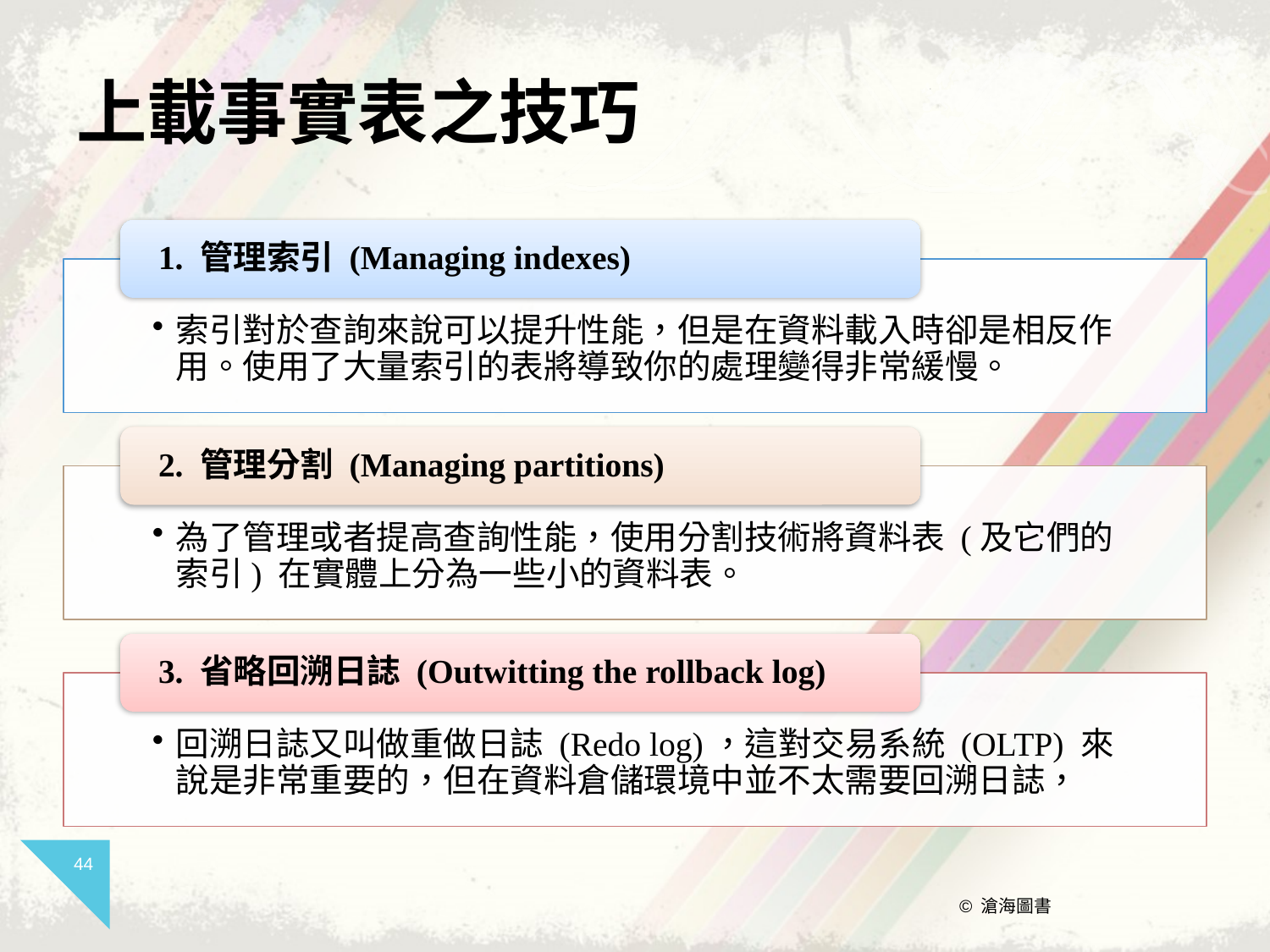

# 上載事實表之技巧
索引對於查詢來說可以提升性能，但是在資料載入時卻是相反作用。使用了大量索引的表將導致你的處理變得非常緩慢。
1. 管理索引 (Managing indexes)
為了管理或者提高查詢性能，使用分割技術將資料表 (及它們的索引) 在實體上分為一些小的資料表。
2. 管理分割 (Managing partitions)
回溯日誌又叫做重做日誌 (Redo log)，這對交易系統 (OLTP) 來說是非常重要的，但在資料倉儲環境中並不太需要回溯日誌，
3. 省略回溯日誌 (Outwitting the rollback log)
44
© 滄海圖書